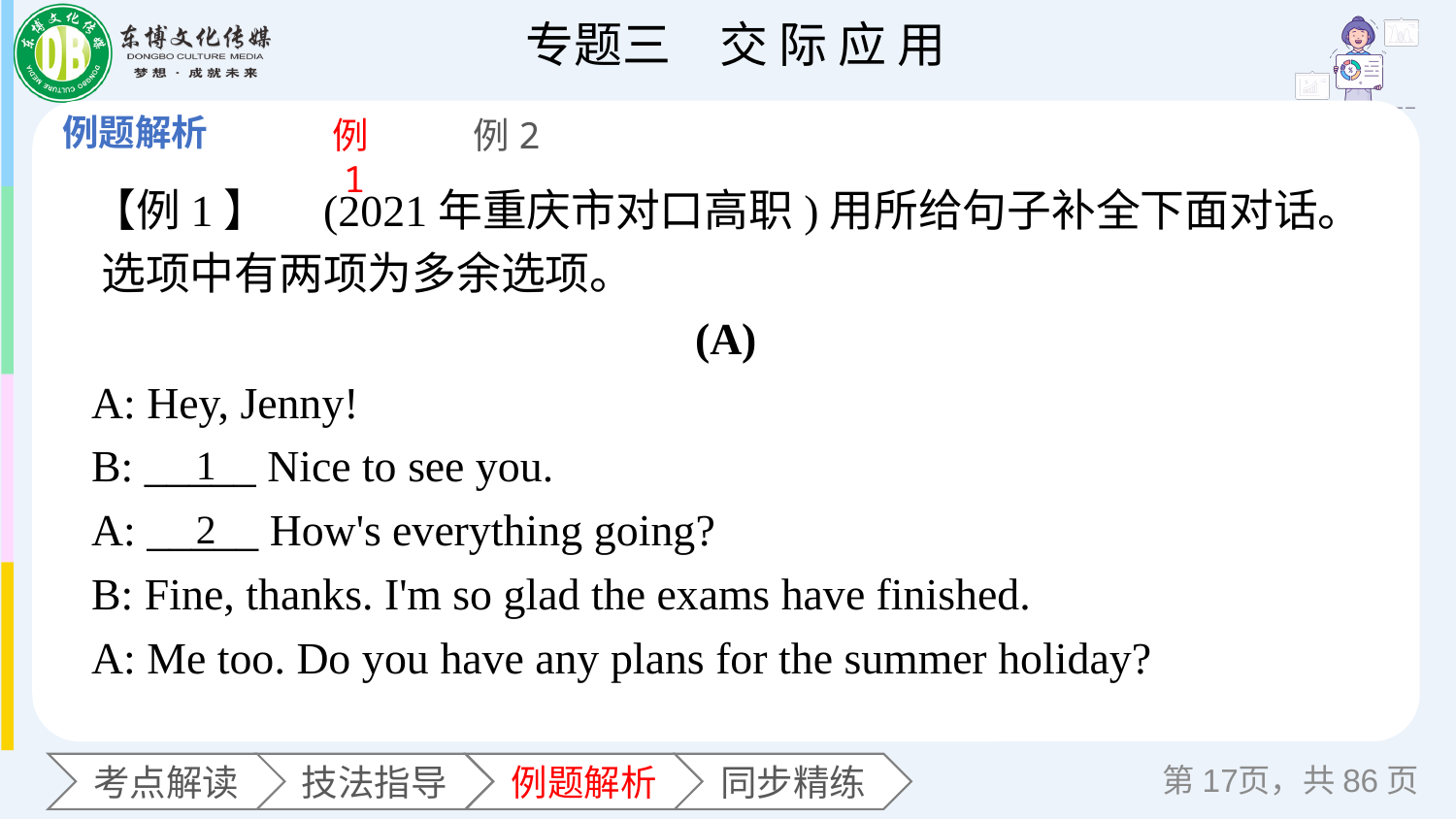

例1
例2
【例1】　(2021年重庆市对口高职)用所给句子补全下面对话。 选项中有两项为多余选项。
(A)
A: Hey, Jenny!
B: _____ Nice to see you.
A: _____ How's everything going?
B: Fine, thanks. I'm so glad the exams have finished.
A: Me too. Do you have any plans for the summer holiday?
1
2
第17页，共86页